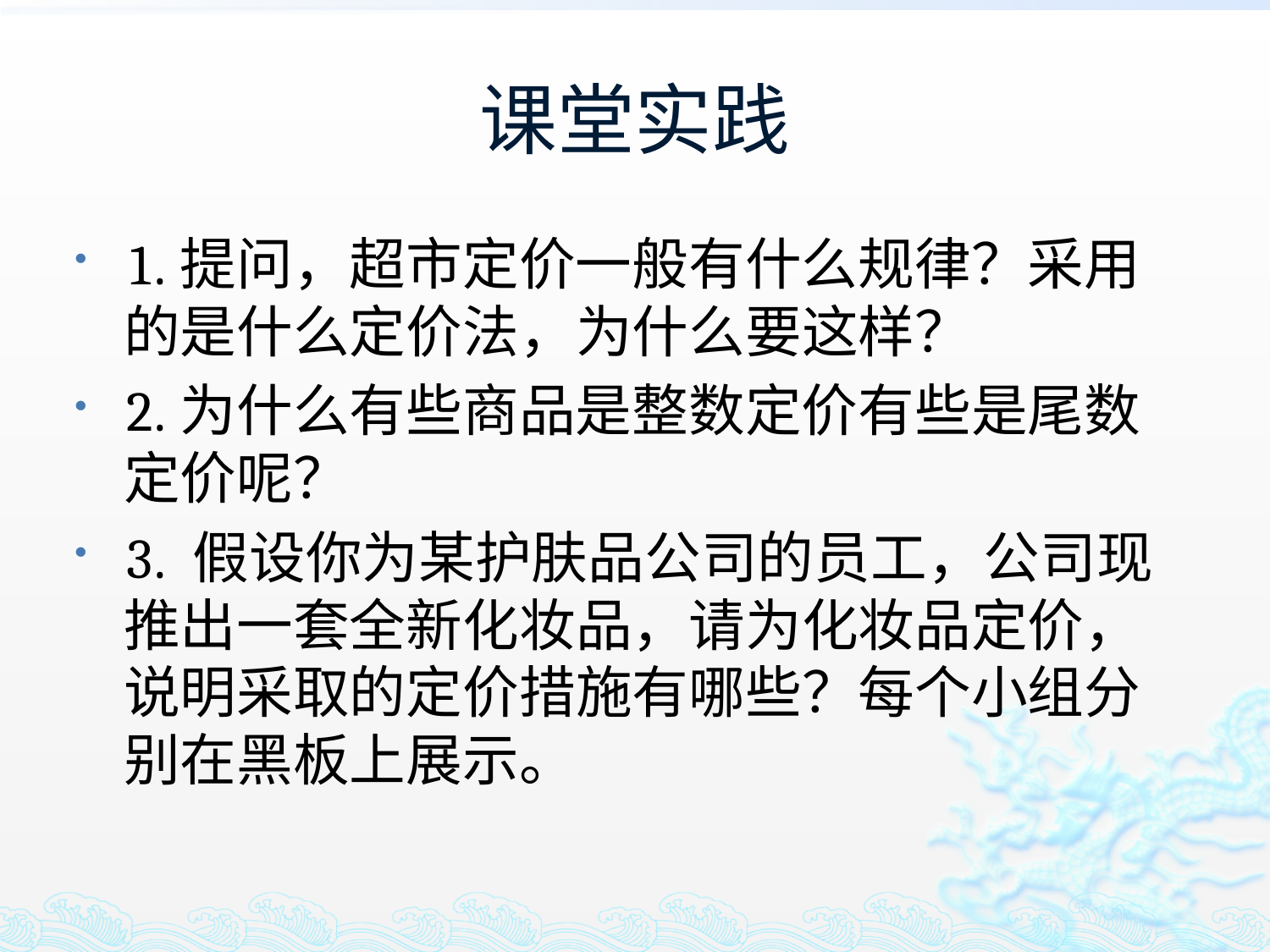

# 课堂实践
1.提问，超市定价一般有什么规律？采用的是什么定价法，为什么要这样？
2.为什么有些商品是整数定价有些是尾数定价呢？
3. 假设你为某护肤品公司的员工，公司现推出一套全新化妆品，请为化妆品定价，说明采取的定价措施有哪些？每个小组分别在黑板上展示。